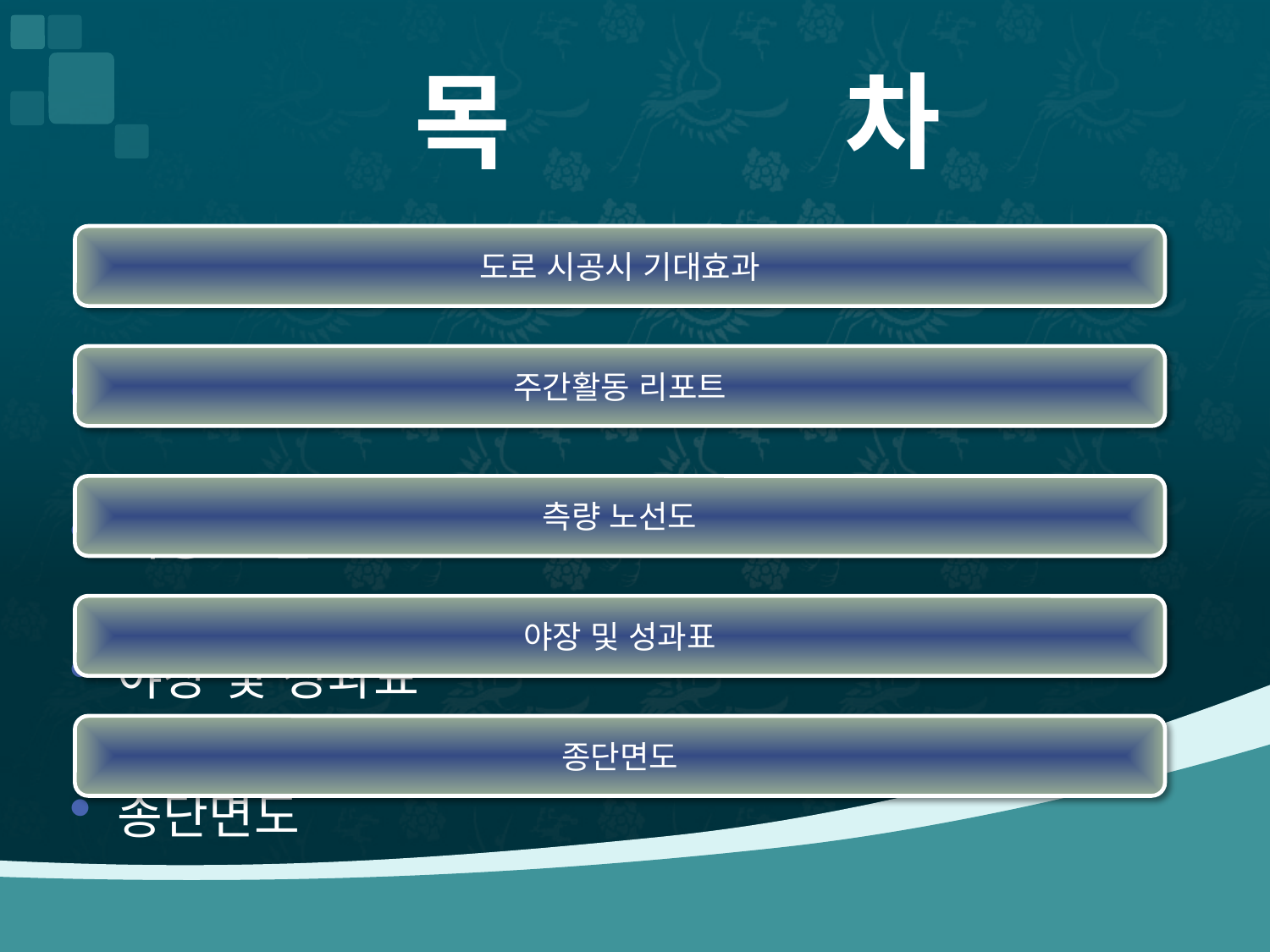

# 목           차

주간활동레포트

측량 노선도

야장 및 성과표

종단면도
도로 시공시 기대효과
주간활동 리포트
측량 노선도
야장 및 성과표
종단면도